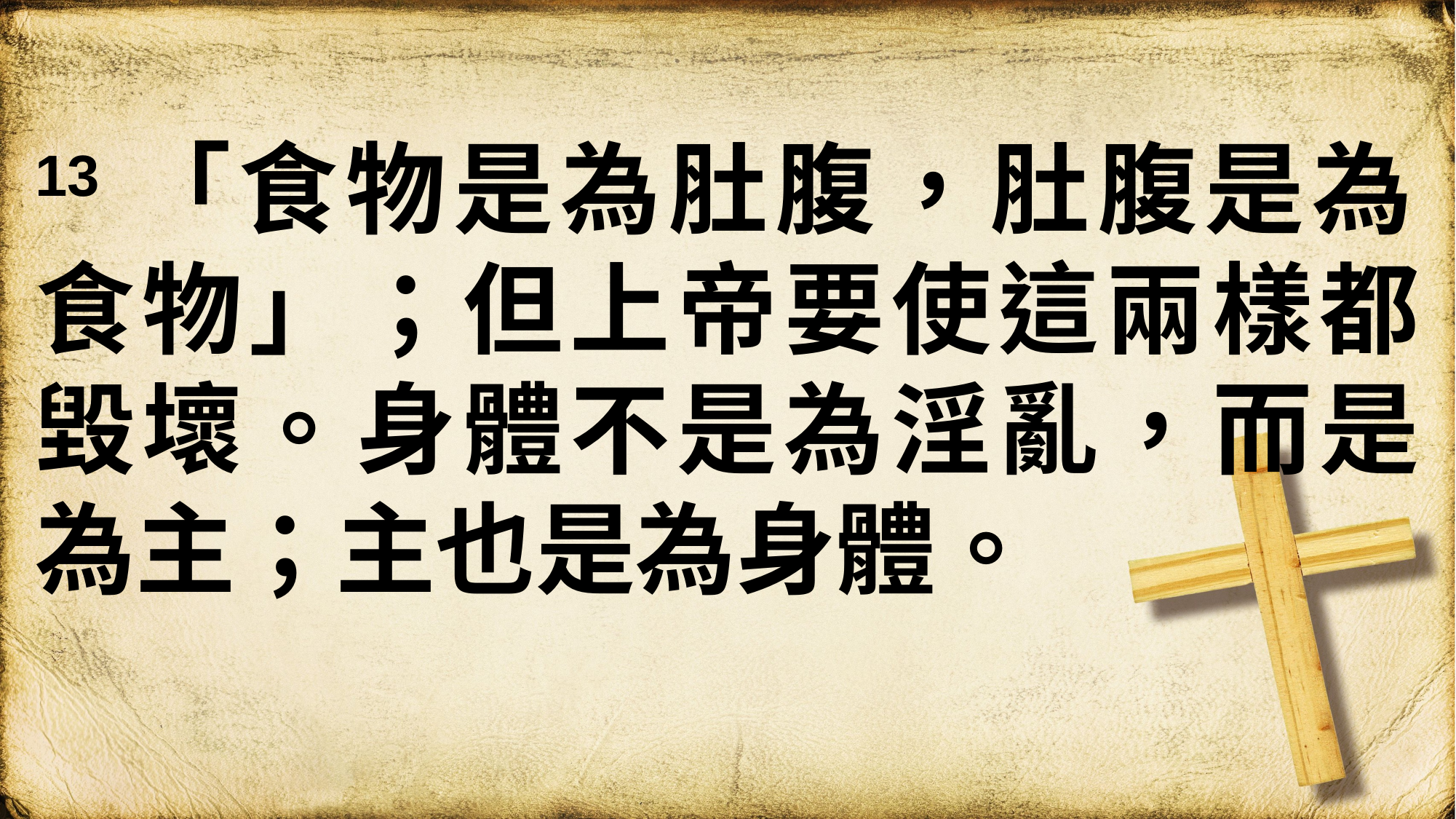

13「食物是為肚腹，肚腹是為
食物」；但上帝要使這兩樣都毀壞。身體不是為淫亂，而是為主；主也是為身體。